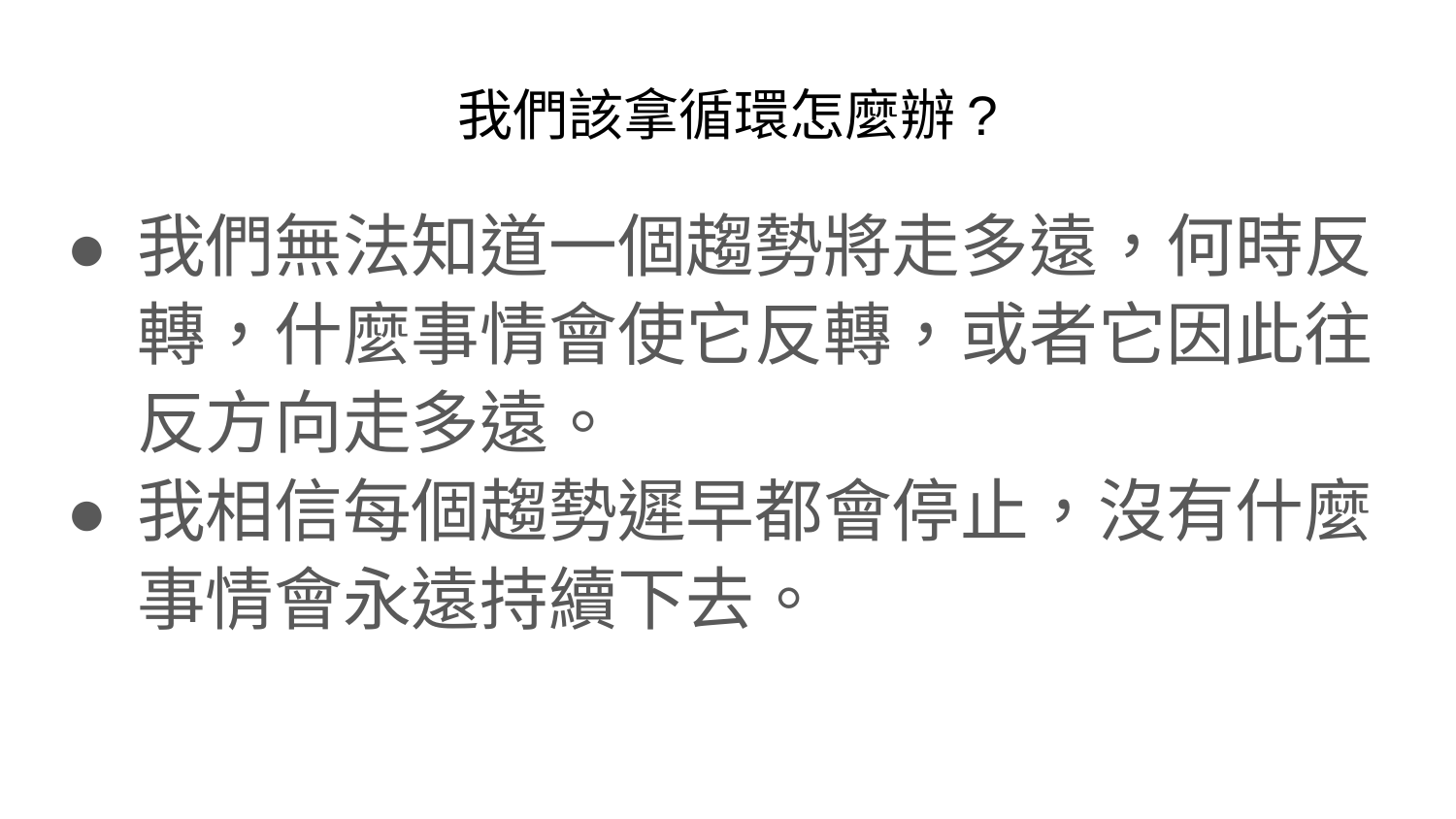

# 我們該拿循環怎麼辦?

我們無法知道一個趨勢將走多遠，何時反轉，什麼事情會使它反轉，或者它因此往反方向走多遠。
我相信每個趨勢遲早都會停止，沒有什麼事情會永遠持續下去。